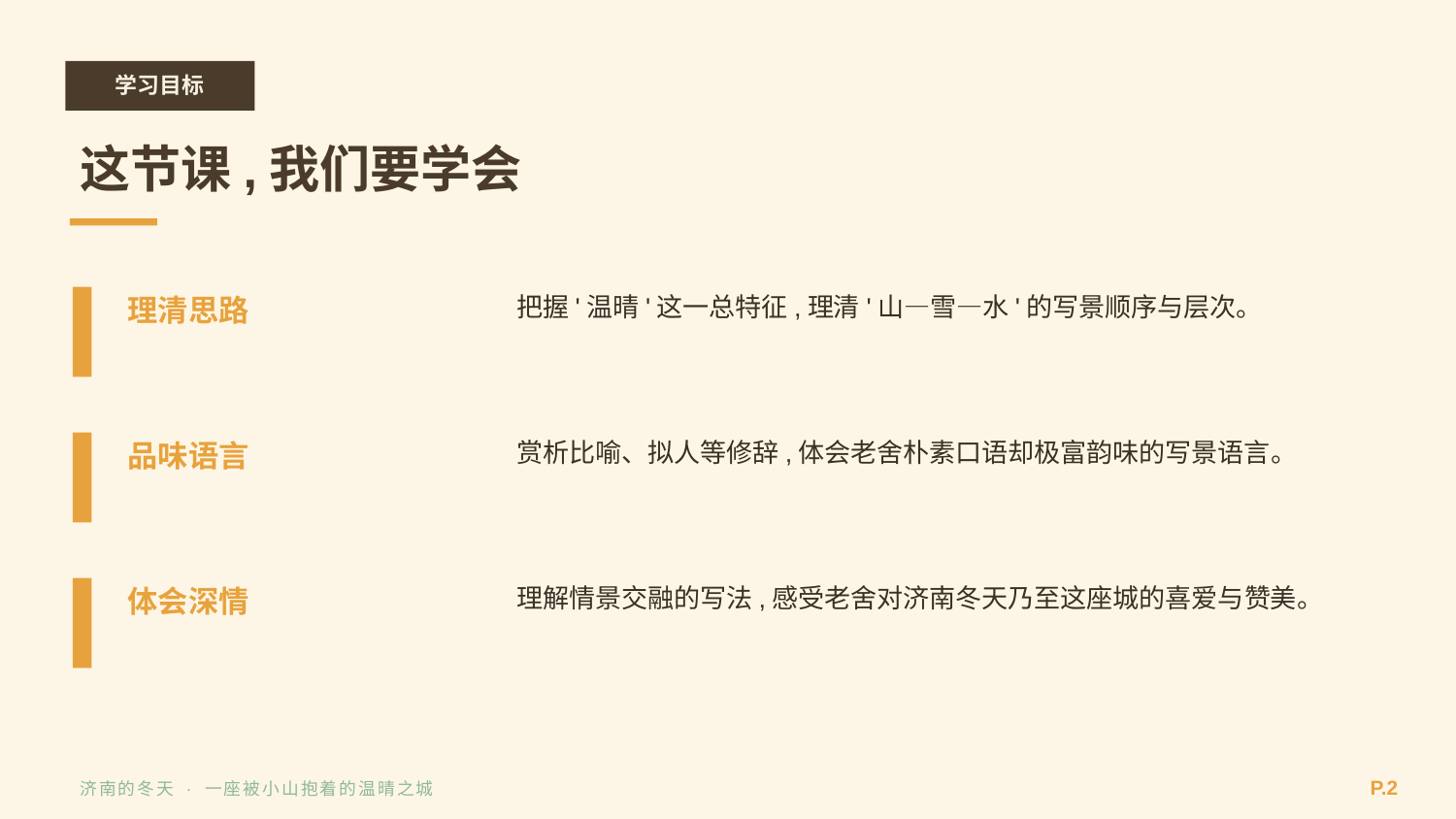

学习目标

这节课,我们要学会

理清思路
把握'温晴'这一总特征,理清'山—雪—水'的写景顺序与层次。

品味语言
赏析比喻、拟人等修辞,体会老舍朴素口语却极富韵味的写景语言。

体会深情
理解情景交融的写法,感受老舍对济南冬天乃至这座城的喜爱与赞美。

P.2
济南的冬天 · 一座被小山抱着的温晴之城